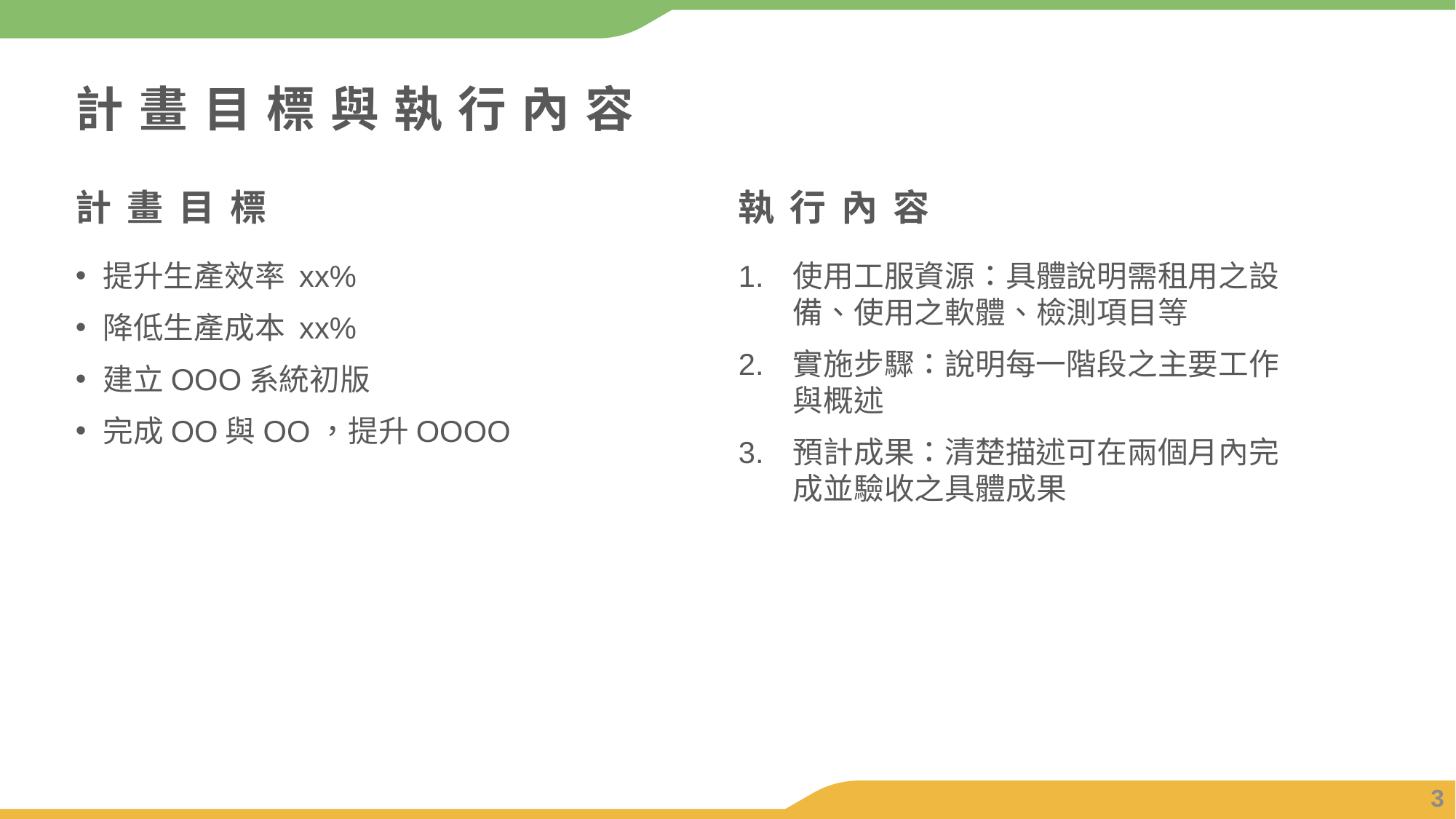

# 計畫目標與執行內容
計畫目標
執行內容
提升生產效率 xx%
降低生產成本 xx%
建立OOO系統初版
完成OO與OO，提升OOOO
使用工服資源：具體說明需租用之設備、使用之軟體、檢測項目等
實施步驟：說明每一階段之主要工作與概述
預計成果：清楚描述可在兩個月內完成並驗收之具體成果
3